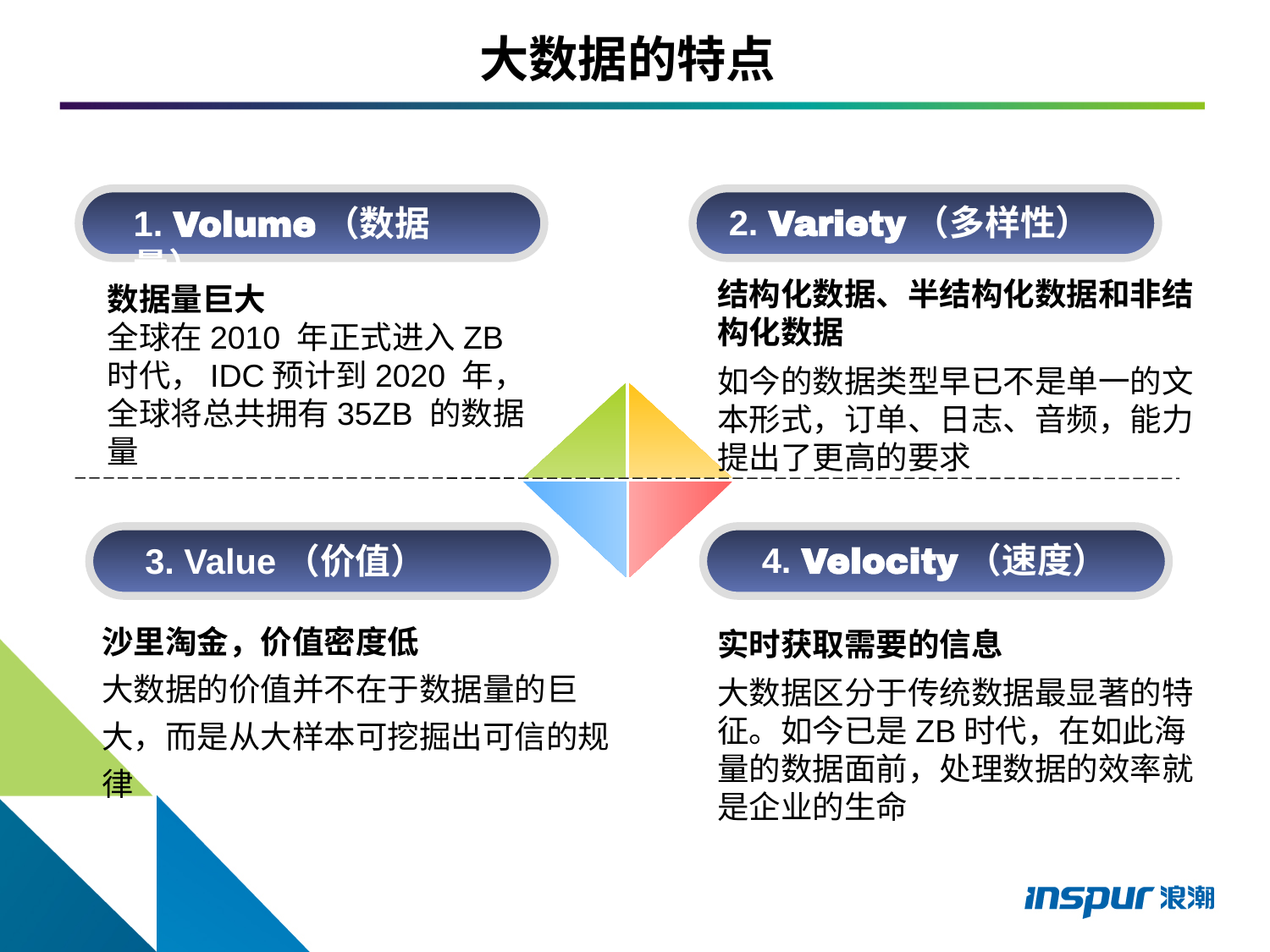

# 大数据的特点

2. Variety（多样性）

1. Volume（数据量）

结构化数据、半结构化数据和非结构化数据
如今的数据类型早已不是单一的文本形式，订单、日志、音频，能力提出了更高的要求

4. Velocity（速度）

3. Value（价值）
沙里淘金，价值密度低
大数据的价值并不在于数据量的巨大，而是从大样本可挖掘出可信的规律
实时获取需要的信息
大数据区分于传统数据最显著的特征。如今已是ZB时代，在如此海量的数据面前，处理数据的效率就是企业的生命
数据量巨大
全球在2010 年正式进入ZB 时代，IDC预计到2020 年，全球将总共拥有35ZB 的数据量